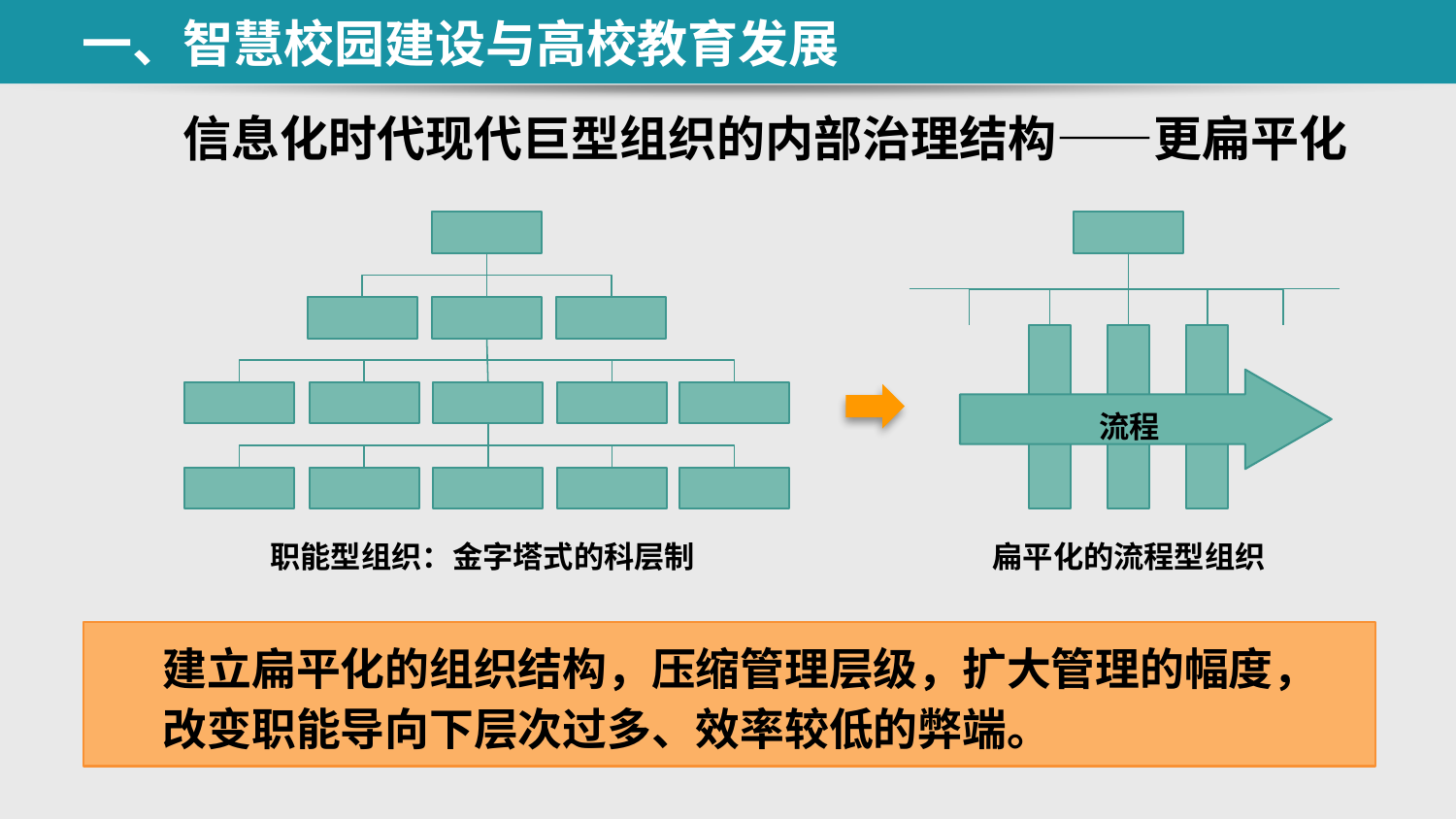

一、智慧校园建设与高校教育发展
# 信息化时代现代巨型组织的内部治理结构——更扁平化

职能型组织：金字塔式的科层制

流程

扁平化的流程型组织

建立扁平化的组织结构，压缩管理层级，扩大管理的幅度，
改变职能导向下层次过多、效率较低的弊端。